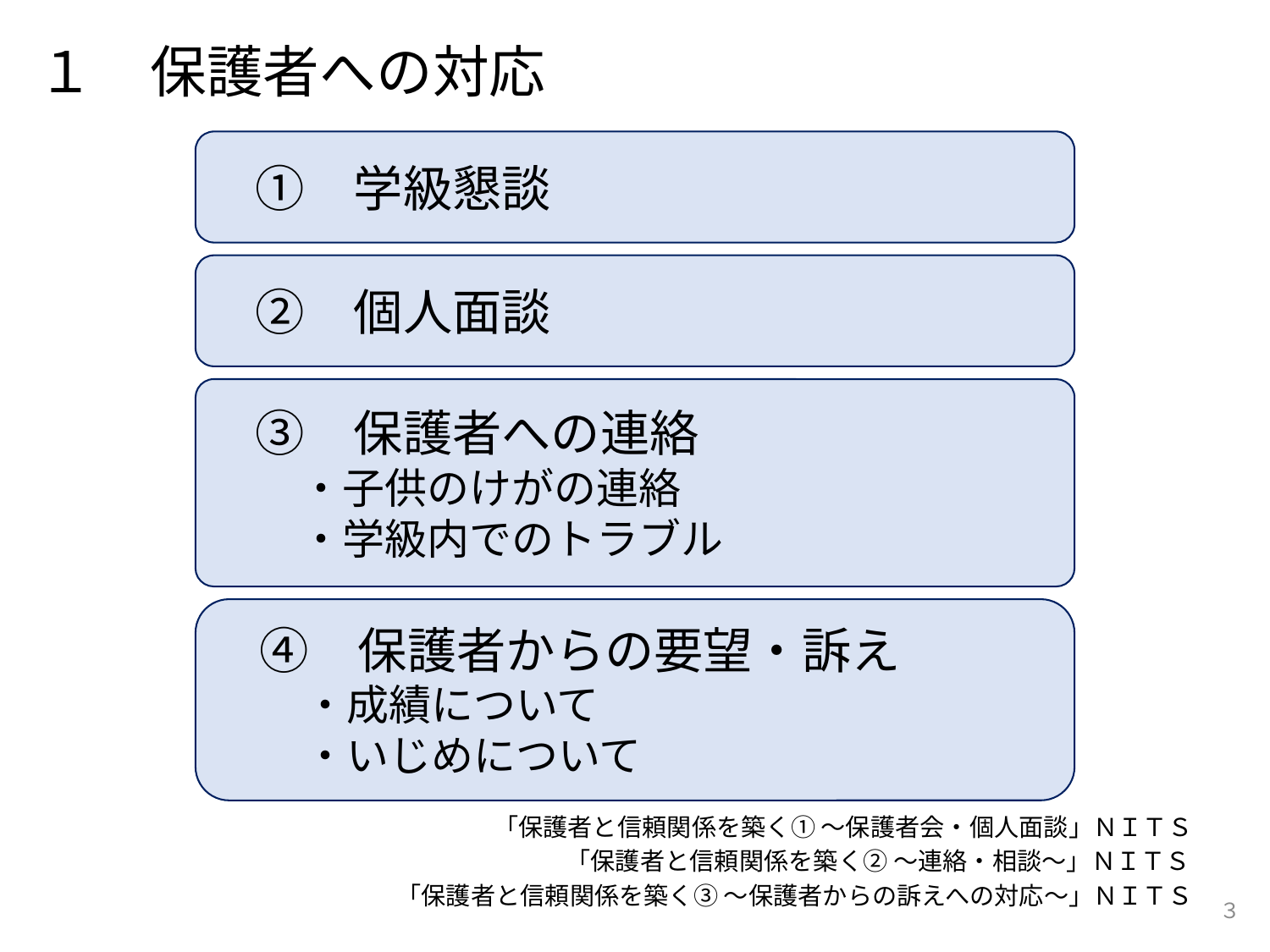

１　保護者への対応
　①　学級懇談
　②　個人面談
　③　保護者への連絡
　　 ・子供のけがの連絡
　　 ・学級内でのトラブル
　④　保護者からの要望・訴え
　　 ・成績について
　　 ・いじめについて
「保護者と信頼関係を築く① ～保護者会・個人面談」ＮＩＴＳ
「保護者と信頼関係を築く② ～連絡・相談～」ＮＩＴＳ
「保護者と信頼関係を築く③ ～保護者からの訴えへの対応～」ＮＩＴＳ
３